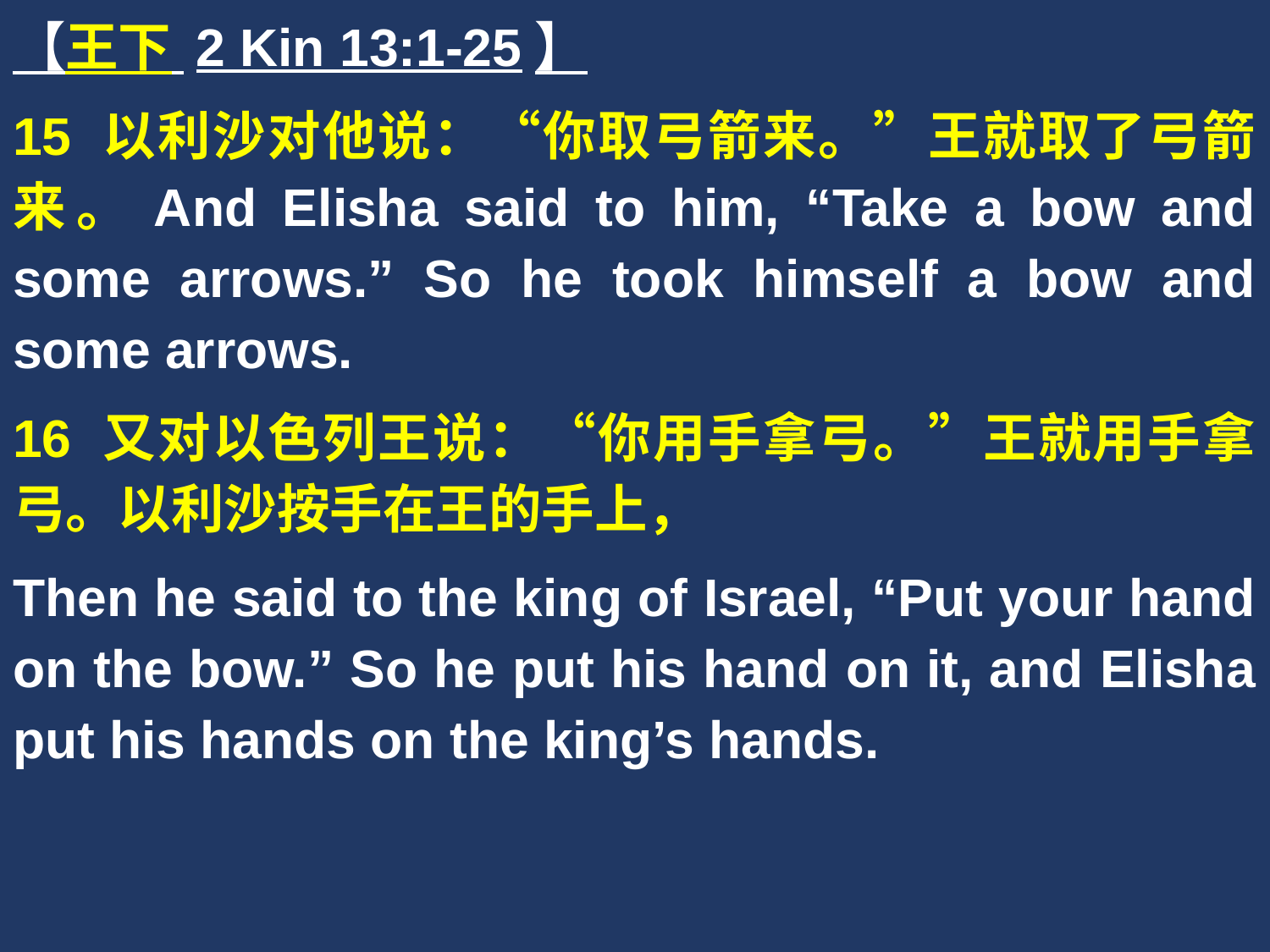

【王下 2 Kin 13:1-25】
15 以利沙对他说：“你取弓箭来。”王就取了弓箭来。And Elisha said to him, “Take a bow and some arrows.” So he took himself a bow and some arrows.
16 又对以色列王说：“你用手拿弓。”王就用手拿弓。以利沙按手在王的手上，
Then he said to the king of Israel, “Put your hand on the bow.” So he put his hand on it, and Elisha put his hands on the king’s hands.